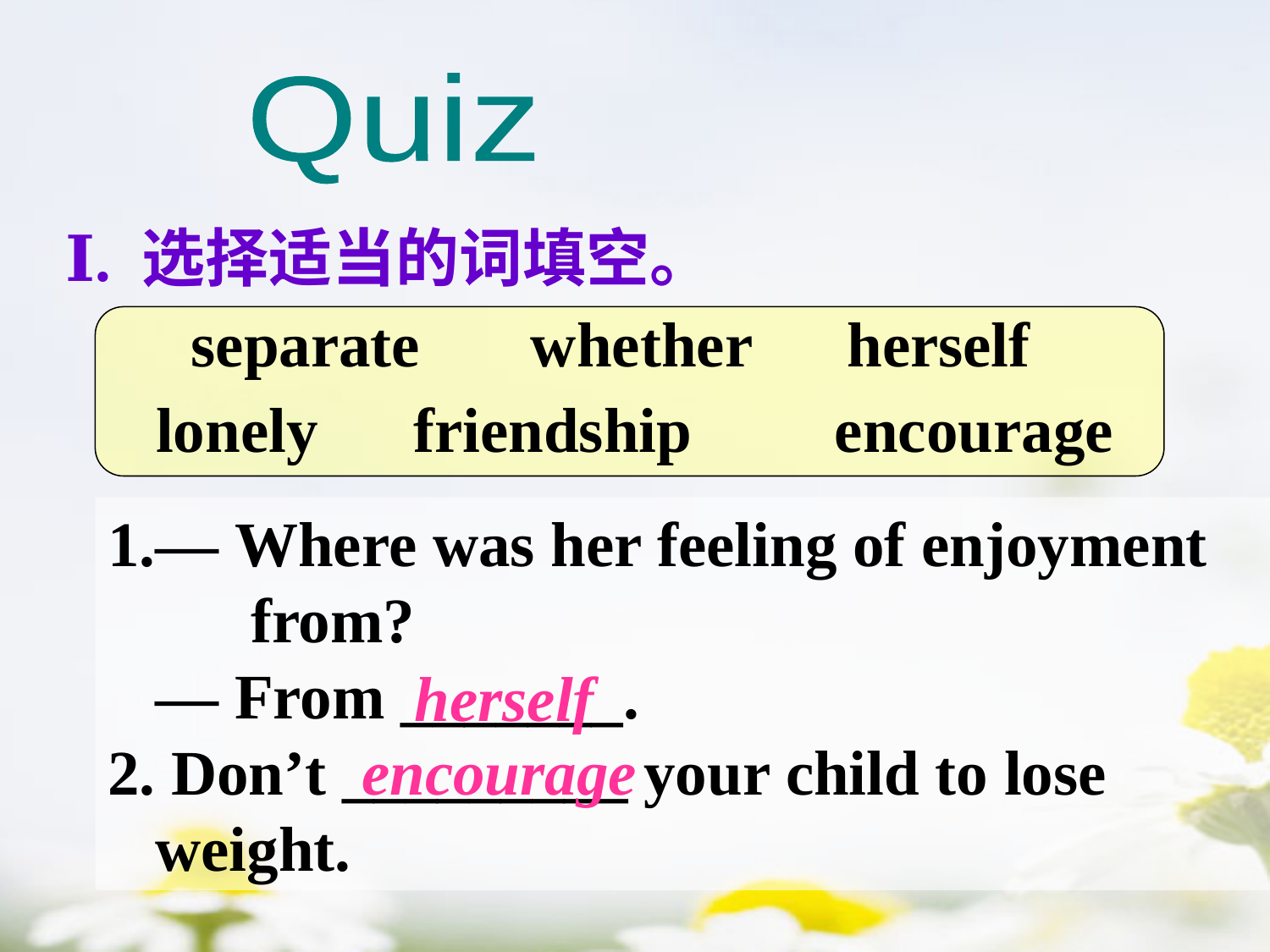

Quiz
Ⅰ. 选择适当的词填空。
  separate       whether      herself
  lonely      friendship         encourage

— Where was her feeling of enjoyment
         from?
   — From _______.
2. Don’t _________ your child to lose weight.
herself
encourage